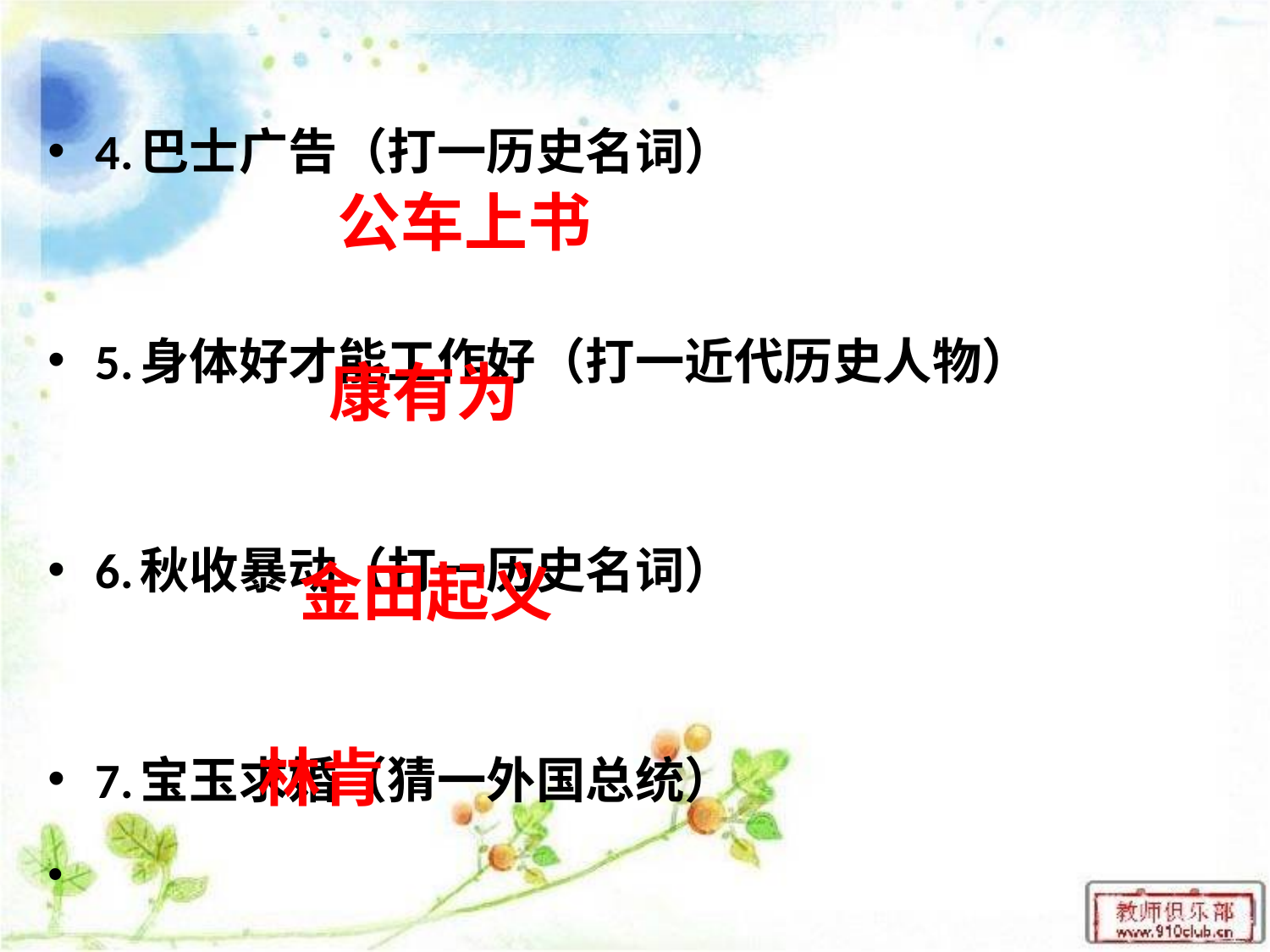

4.巴士广告（打一历史名词）

5.身体好才能工作好（打一近代历史人物）

6.秋收暴动（打一历史名词）

7.宝玉求婚（猜一外国总统）

公车上书
康有为
金田起义
 林肯